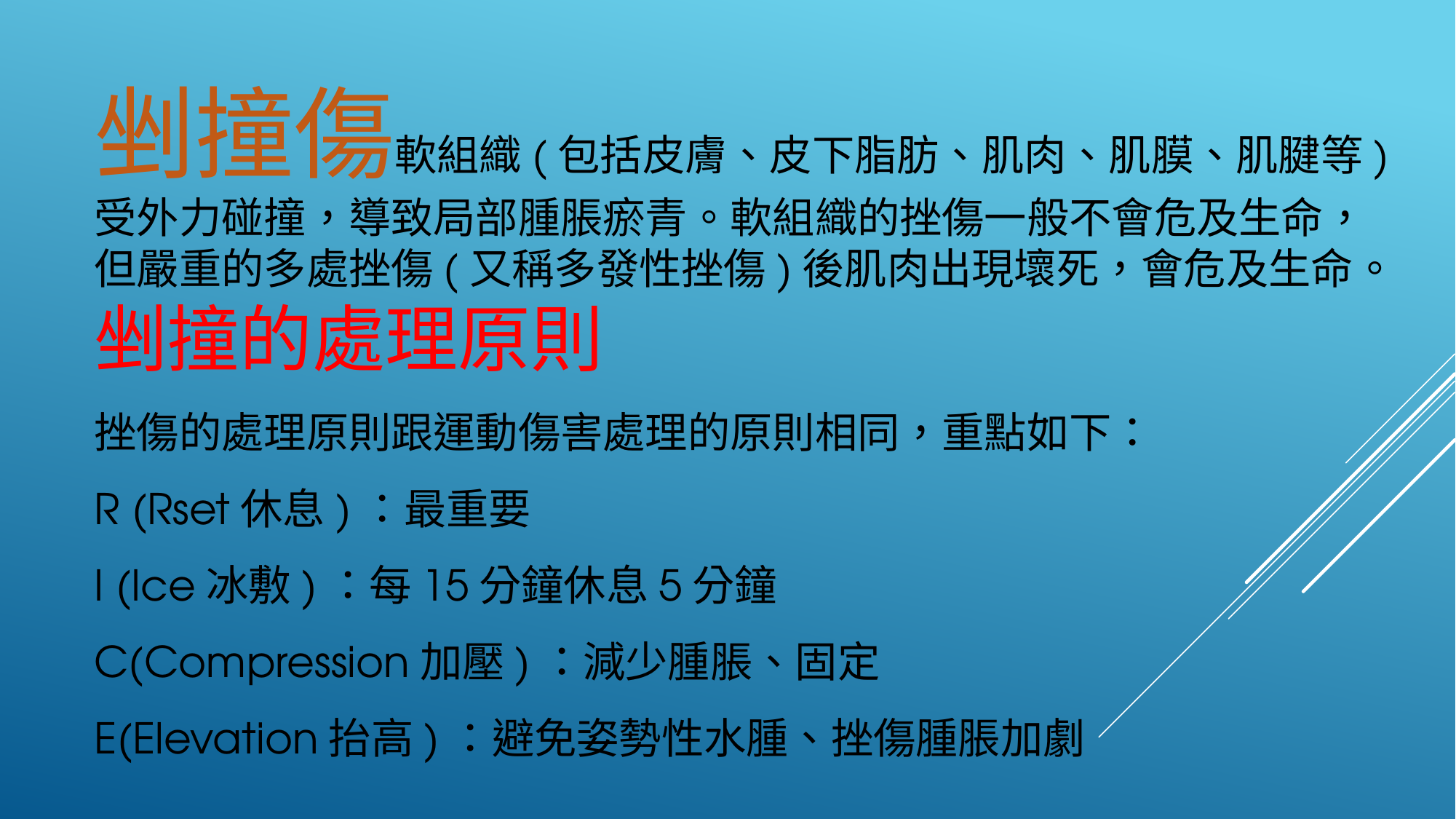

剉撞傷軟組織(包括皮膚、皮下脂肪、肌肉、肌膜、肌腱等)受外力碰撞，導致局部腫脹瘀青。軟組織的挫傷一般不會危及生命，但嚴重的多處挫傷(又稱多發性挫傷)後肌肉出現壞死，會危及生命。
剉撞的處理原則
挫傷的處理原則跟運動傷害處理的原則相同，重點如下：
R (Rset休息)：最重要
I (Ice冰敷)：每15分鐘休息5分鐘
C(Compression加壓)：減少腫脹、固定
E(Elevation抬高)：避免姿勢性水腫、挫傷腫脹加劇